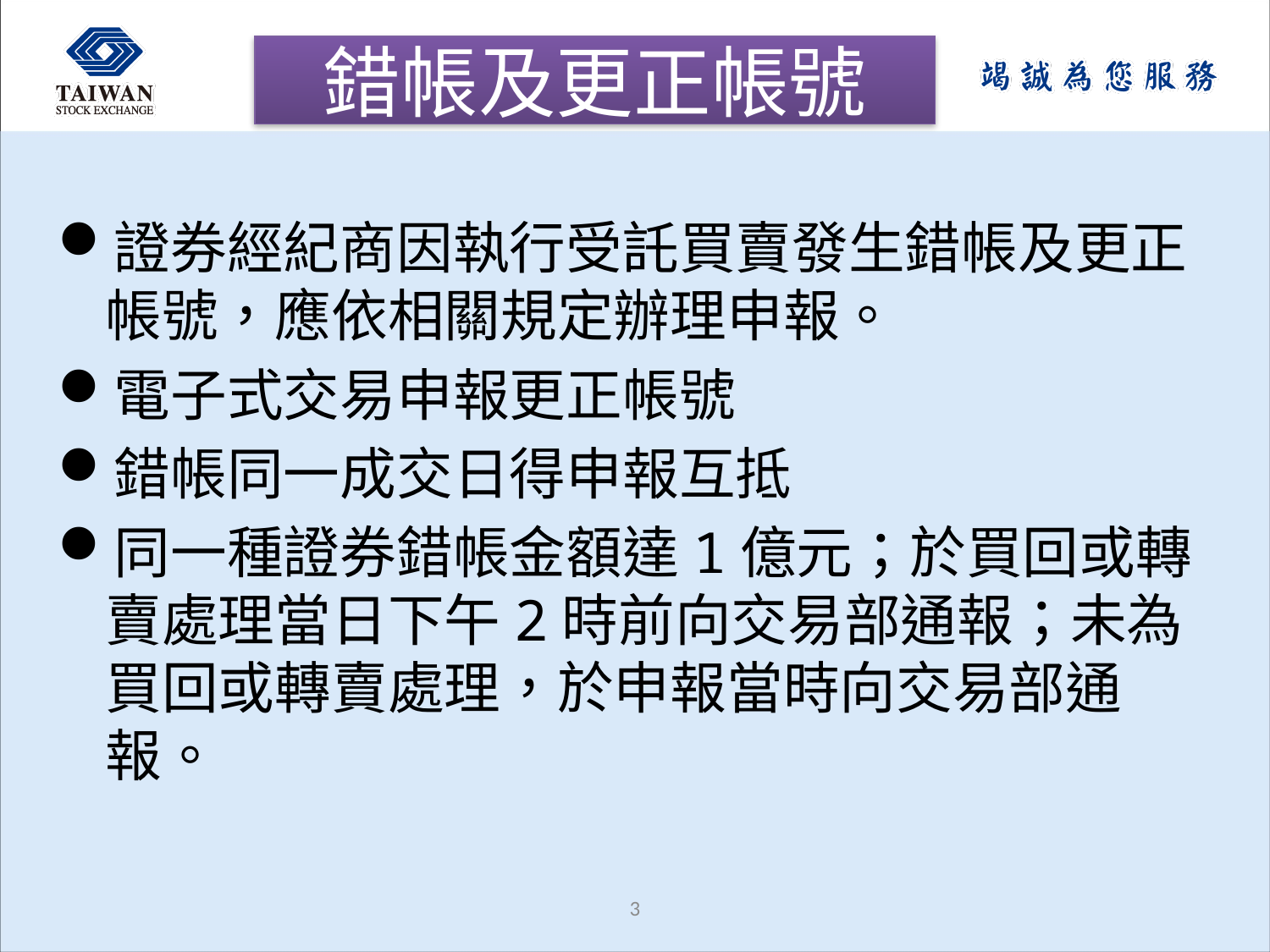

# 錯帳及更正帳號
證券經紀商因執行受託買賣發生錯帳及更正帳號，應依相關規定辦理申報。
電子式交易申報更正帳號
錯帳同一成交日得申報互抵
同一種證券錯帳金額達1億元；於買回或轉賣處理當日下午2時前向交易部通報；未為買回或轉賣處理，於申報當時向交易部通報。
3